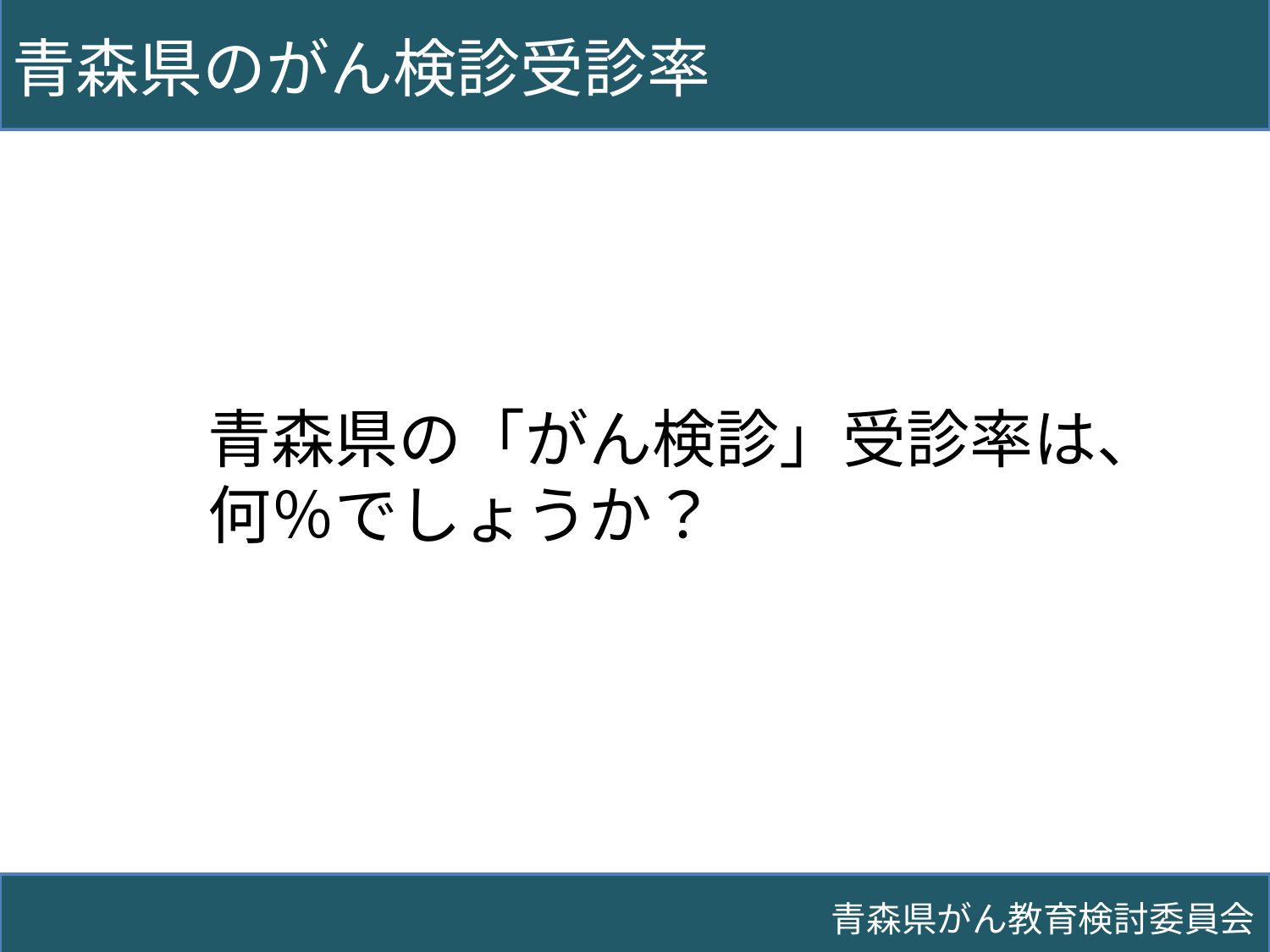

青森県のがん検診受診率
青森県の「がん検診」受診率は、何％でしょうか？

青森県がん教育検討委員会